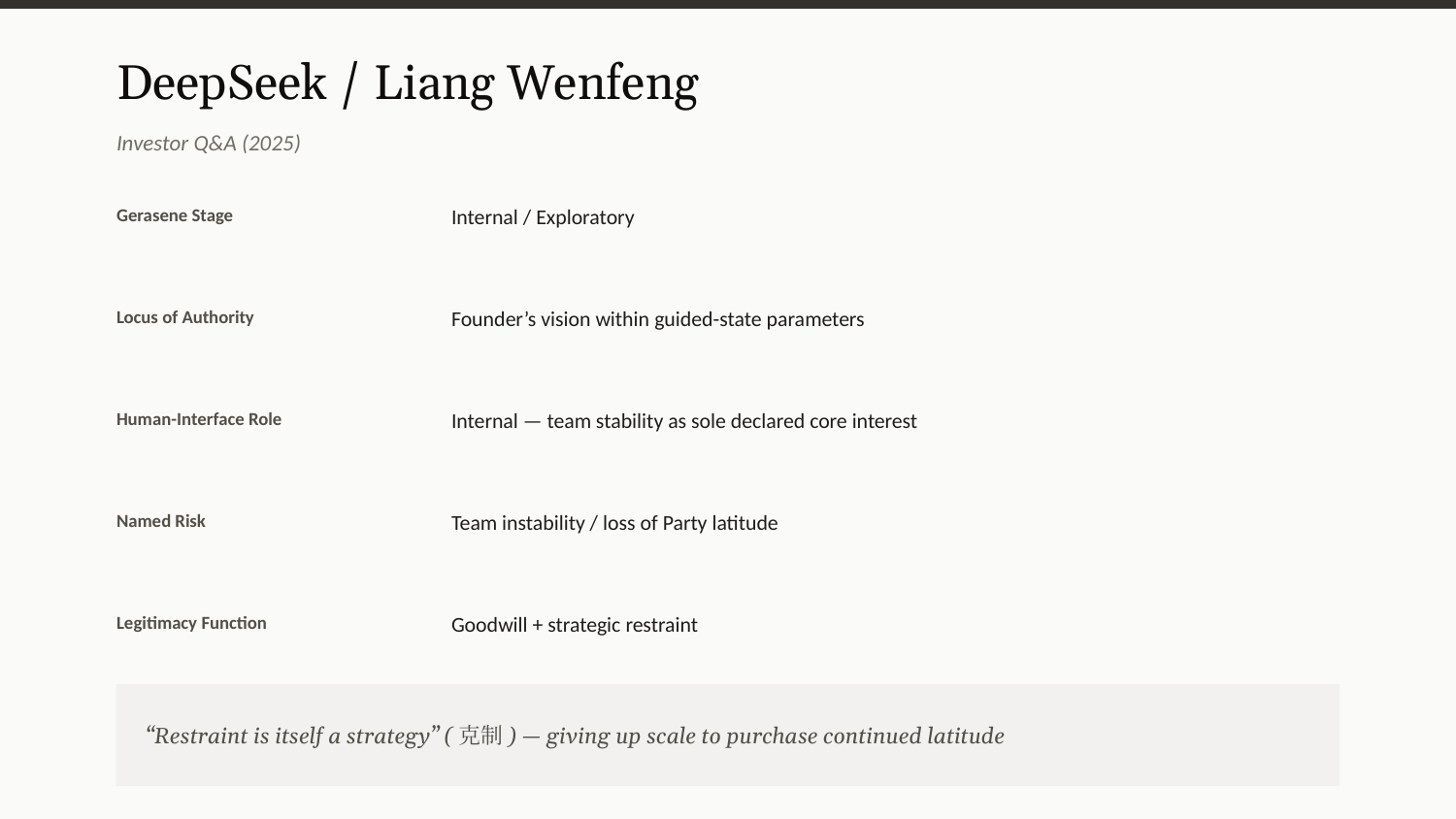

DeepSeek / Liang Wenfeng
Investor Q&A (2025)
Gerasene Stage
Internal / Exploratory
Locus of Authority
Founder’s vision within guided-state parameters
Human-Interface Role
Internal — team stability as sole declared core interest
Named Risk
Team instability / loss of Party latitude
Legitimacy Function
Goodwill + strategic restraint

“Restraint is itself a strategy” (克制) — giving up scale to purchase continued latitude